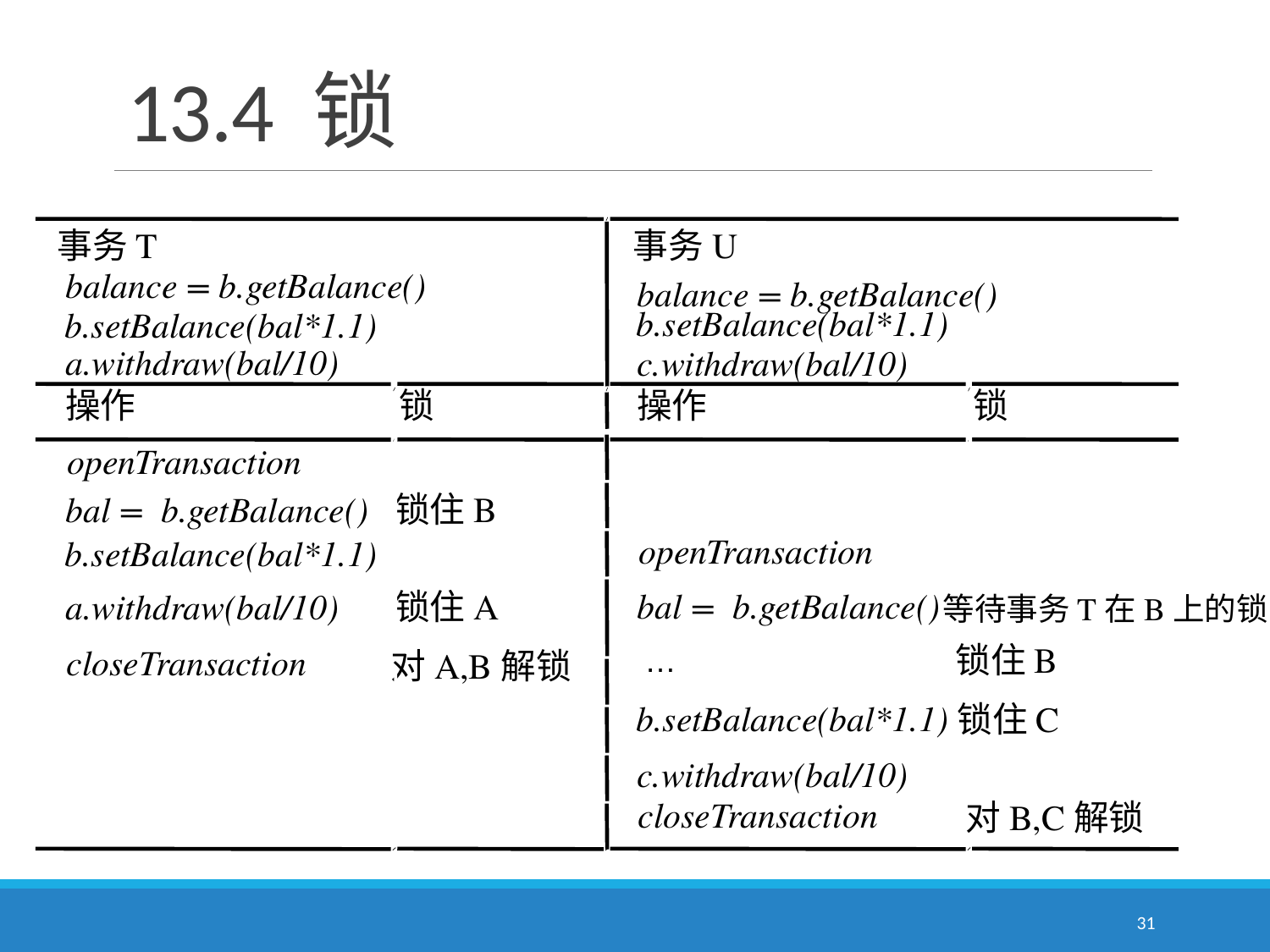

# 13.4 锁

事务T
事务U
balance = b.getBalance()
balance = b.getBalance()
b.setBalance(bal*1.1)
b.setBalance(bal*1.1)
a.withdraw(bal/10)
c.withdraw(bal/10)
操作
锁
操作
锁

openTransaction

bal =  b.getBalance()
锁住B
openTransaction

b.setBalance(bal*1.1)

bal =  b.getBalance()
a.withdraw(bal/10)
锁住A
等待事务T在B上的锁
…
锁住B
closeTransaction
对A,B解锁

b.setBalance(bal*1.1)
锁住C

c.withdraw(bal/10)

closeTransaction
对B,C解锁

31